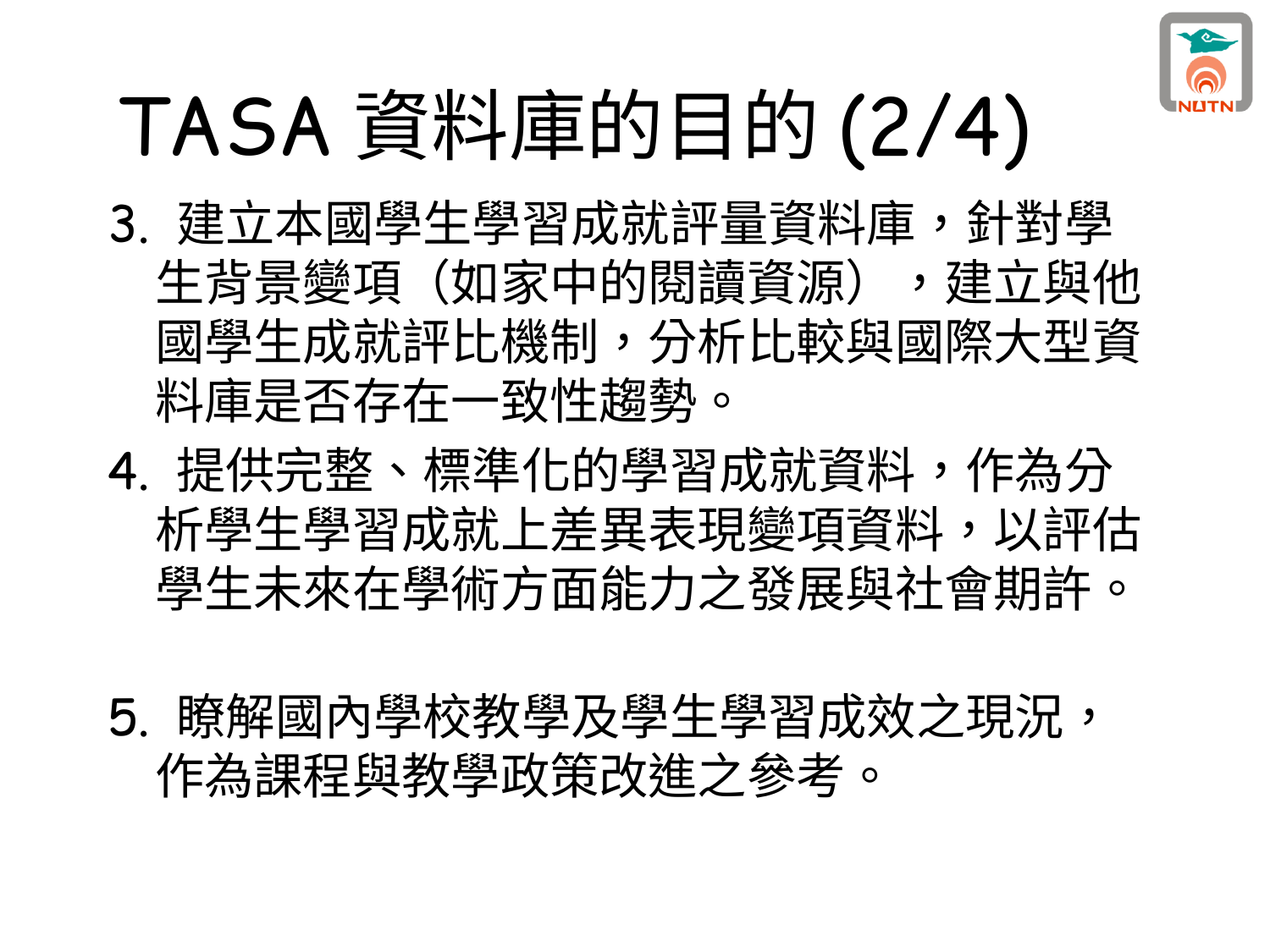

# TASA資料庫的目的(2/4)
3. 建立本國學生學習成就評量資料庫，針對學生背景變項（如家中的閱讀資源），建立與他國學生成就評比機制，分析比較與國際大型資料庫是否存在一致性趨勢。
4. 提供完整、標準化的學習成就資料，作為分析學生學習成就上差異表現變項資料，以評估學生未來在學術方面能力之發展與社會期許。
5. 瞭解國內學校教學及學生學習成效之現況，作為課程與教學政策改進之參考。